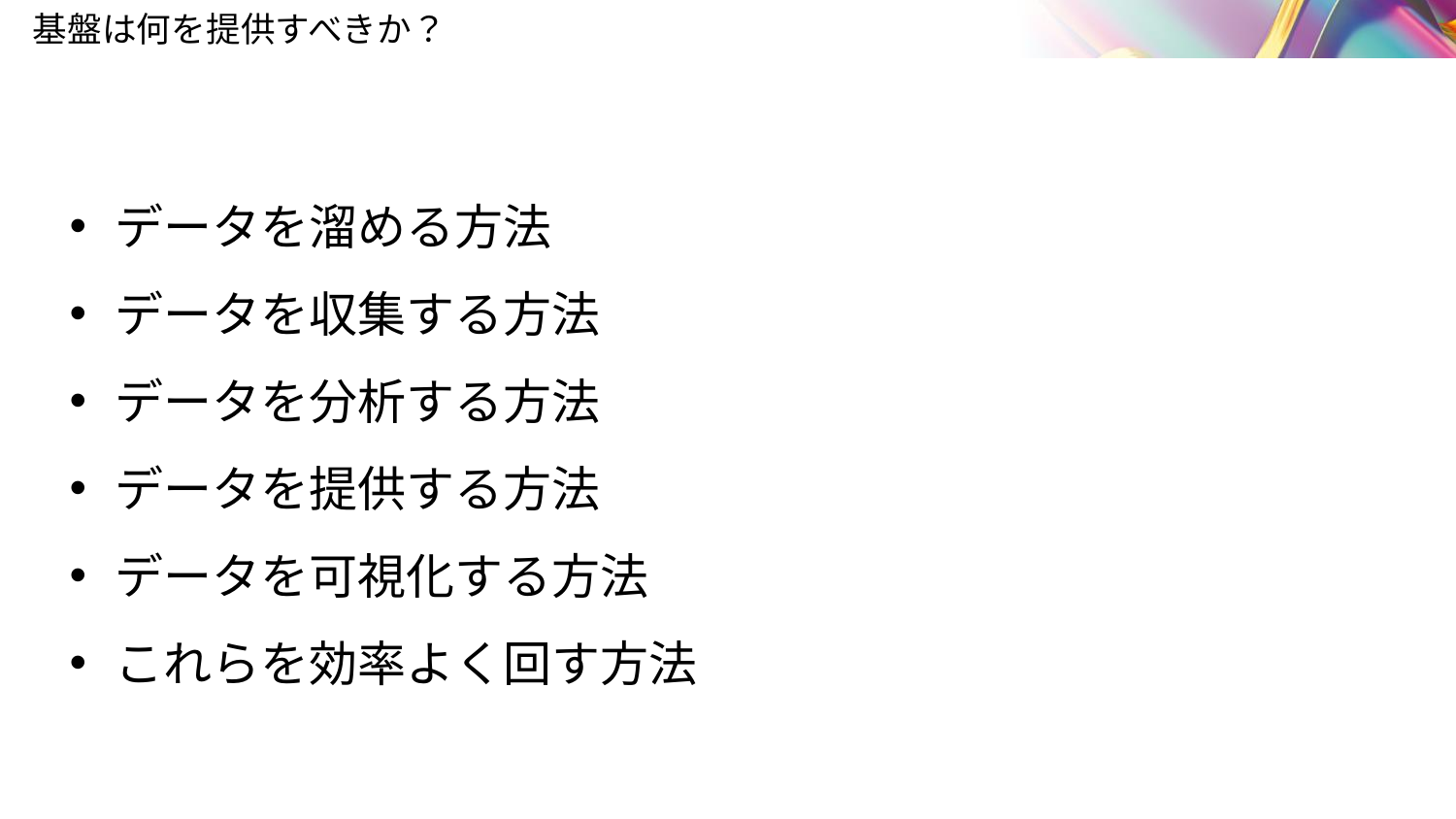

# 基盤は何を提供すべきか？
データを溜める方法
データを収集する方法
データを分析する方法
データを提供する方法
データを可視化する方法
これらを効率よく回す方法